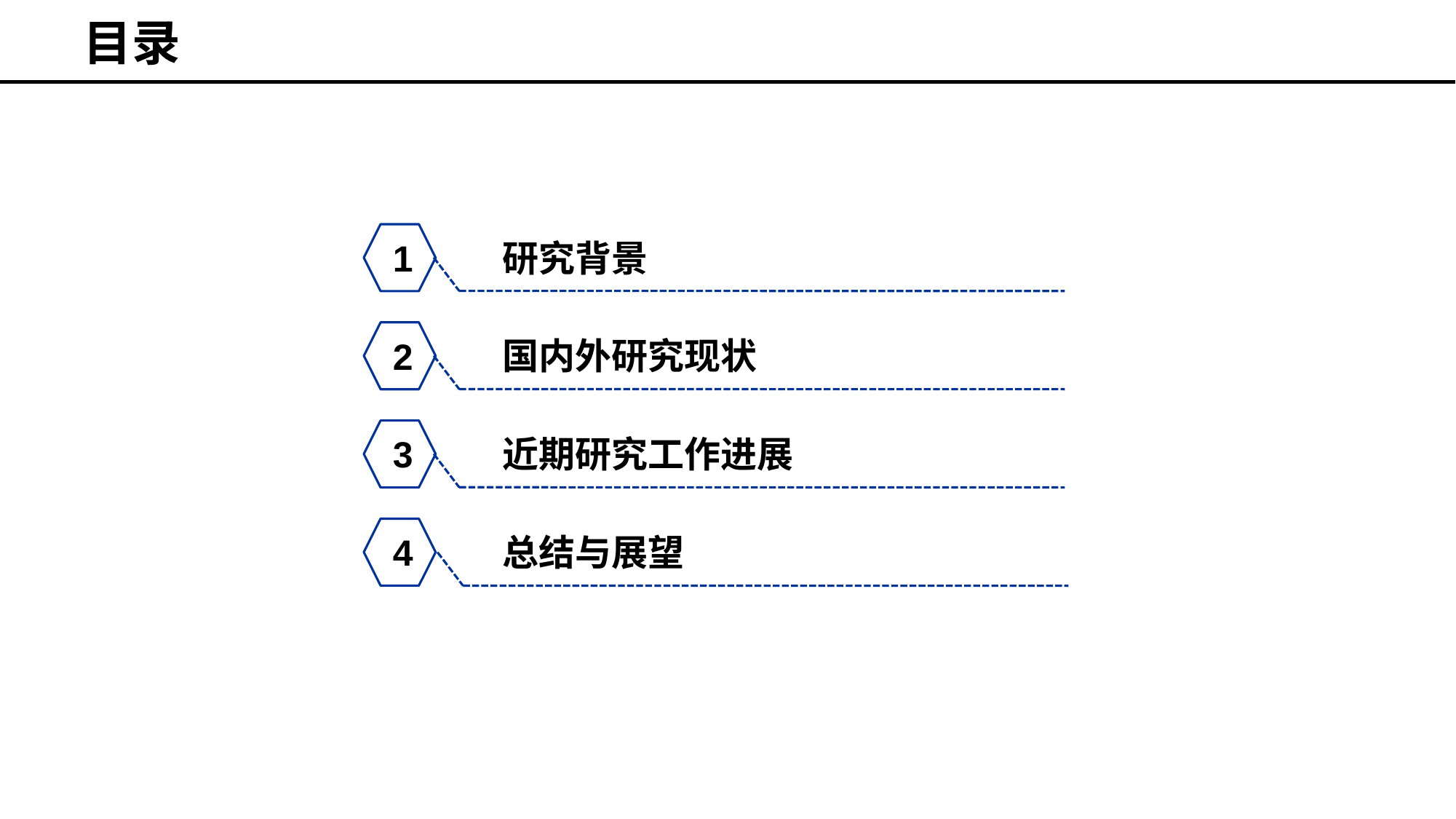

# 目录

1
研究背景

国内外研究现状
2

近期研究工作进展
3

总结与展望
4